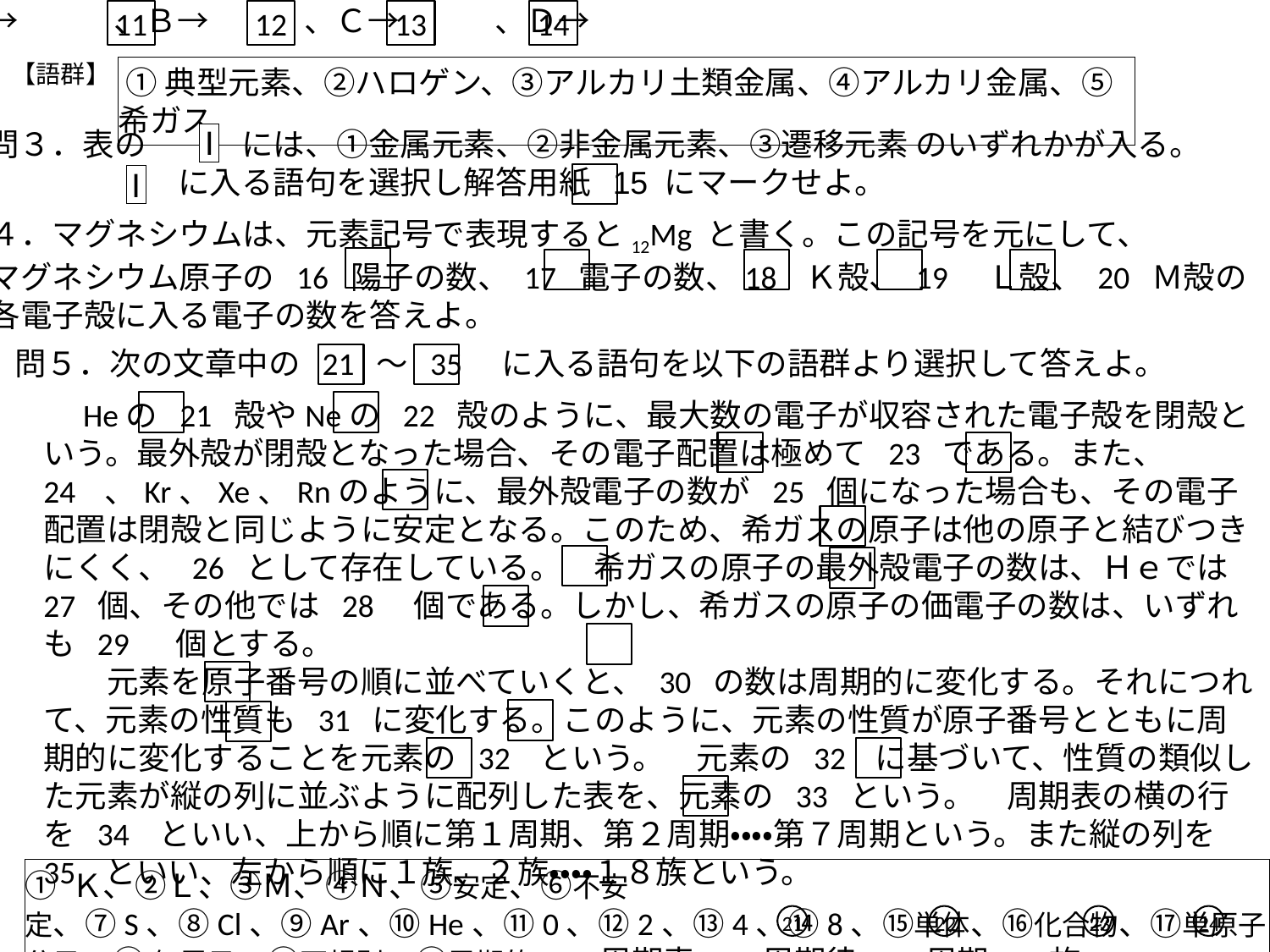

Ａ→　　　、Ｂ→　　　、Ｃ→　　　、Ｄ→
11
12
13
14
【語群】
 ①典型元素、②ハロゲン、③アルカリ土類金属、④アルカリ金属、⑤希ガス
問３．表の　　　には、①金属元素、②非金属元素、③遷移元素 のいずれかが入る。
　　　　　　に入る語句を選択し解答用紙  15 にマークせよ。
Ⅰ

Ⅰ
問４．マグネシウムは、元素記号で表現すると12Mg と書く。この記号を元にして、
　マグネシウム原子の  16  陽子の数、 17  電子の数、18   Ｋ殻、 19　Ｌ殻、 20  Ｍ殻の
　各電子殻に入る電子の数を答えよ。

問５．次の文章中の  21  ～  35　に入る語句を以下の語群より選択して答えよ。

　Heの  21  殻やNeの  22  殻のように、最大数の電子が収容された電子殻を閉殻という。最外殻が閉殻となった場合、その電子配置は極めて  23  である。また、  24   、Kr、Xe、Rnのように、最外殻電子の数が  25  個になった場合も、その電子配置は閉殻と同じように安定となる。このため、希ガスの原子は他の原子と結びつきにくく、  26  として存在している。　希ガスの原子の最外殻電子の数は、Ｈｅでは  27  個、その他では  28　個である。しかし、希ガスの原子の価電子の数は、いずれも  29 　個とする。
　　元素を原子番号の順に並べていくと、 30  の数は周期的に変化する。それにつれて、元素の性質も  31  に変化する。このように、元素の性質が原子番号とともに周期的に変化することを元素の  32   という。　元素の  32   に基づいて、性質の類似した元素が縦の列に並ぶように配列した表を、元素の  33  という。　周期表の横の行を  34   といい、上から順に第１周期、第２周期・・・・第７周期という。また縦の列を  35   といい、左から順に１族、２族・・・・１８族という。

① Ｋ、②Ｌ、③Ｍ、④Ｎ、⑤安定、⑥不安定、⑦S、⑧Cl、⑨Ar、⑩He、⑪0、⑫2、⑬4、⑭8、⑮単体、⑯化合物、⑰単原子分子、⑱ 価電子、⑲不規則、⑳周期的、     周期表、     周期律、     周期、    族
21
22
23
24